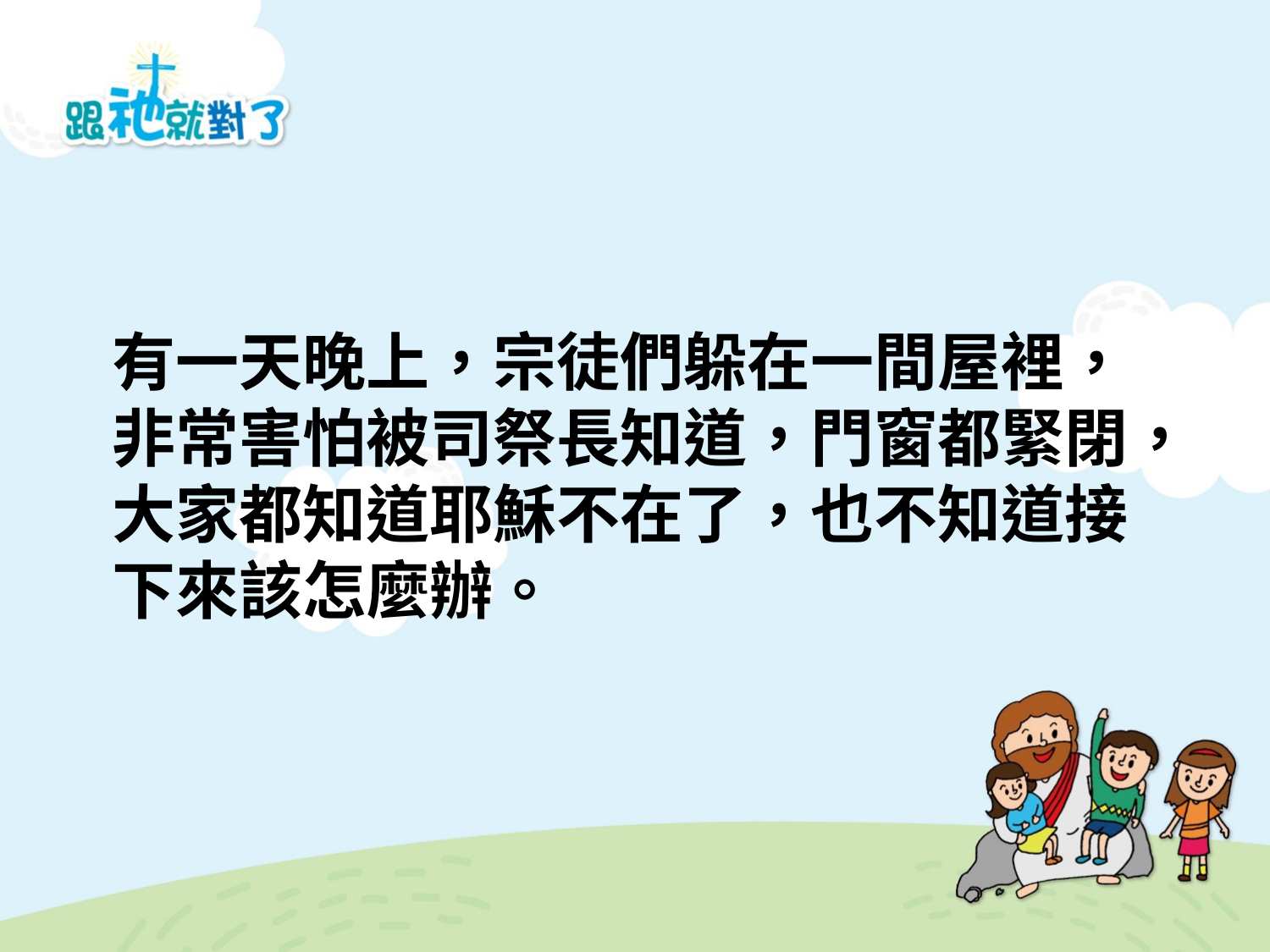

有一天晚上，宗徒們躲在一間屋裡，非常害怕被司祭長知道，門窗都緊閉，大家都知道耶穌不在了，也不知道接下來該怎麼辦。